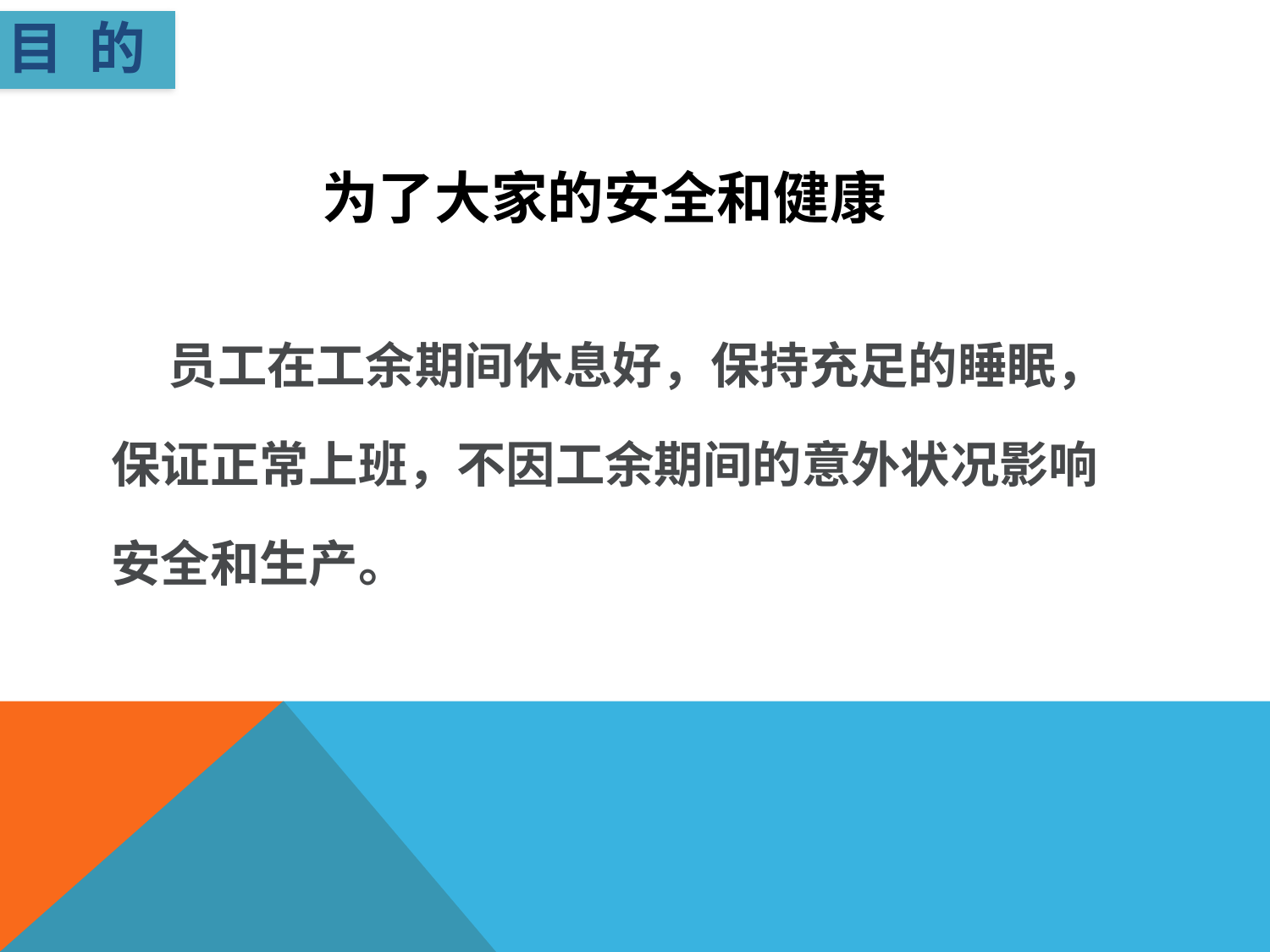

目  的

为了大家的安全和健康
    员工在工余期间休息好，保持充足的睡眠，
保证正常上班，不因工余期间的意外状况影响
安全和生产。